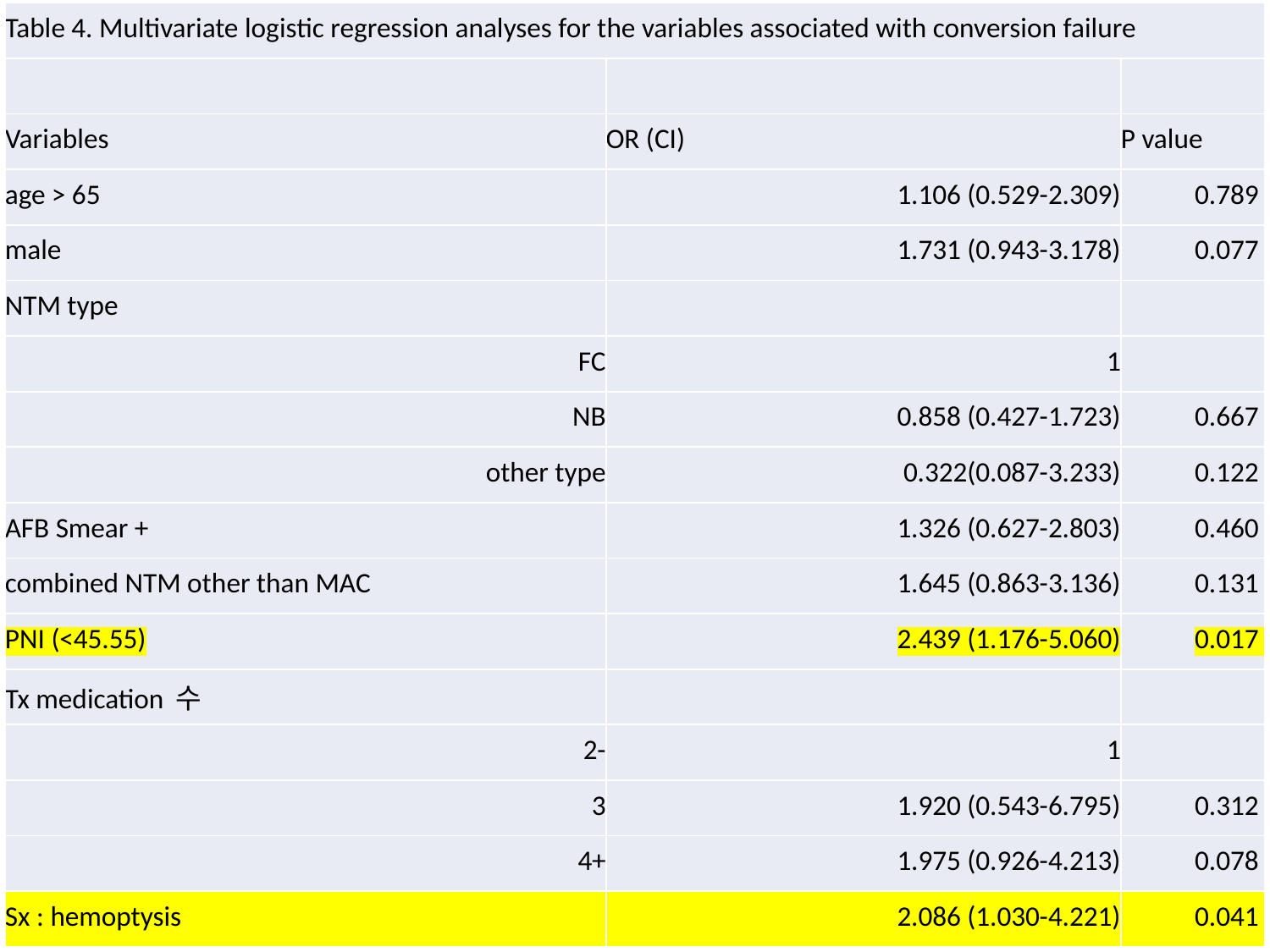

| Table 4. Multivariate logistic regression analyses for the variables associated with conversion failure |  |  |
| --- | --- | --- |
|  |  |  |
| Variables | OR (CI) | P value |
| age > 65 | 1.106 (0.529-2.309) | 0.789 |
| male | 1.731 (0.943-3.178) | 0.077 |
| NTM type |  |  |
| FC | 1 |  |
| NB | 0.858 (0.427-1.723) | 0.667 |
| other type | 0.322(0.087-3.233) | 0.122 |
| AFB Smear + | 1.326 (0.627-2.803) | 0.460 |
| combined NTM other than MAC | 1.645 (0.863-3.136) | 0.131 |
| PNI (<45.55) | 2.439 (1.176-5.060) | 0.017 |
| Tx medication 수 |  |  |
| 2- | 1 |  |
| 3 | 1.920 (0.543-6.795) | 0.312 |
| 4+ | 1.975 (0.926-4.213) | 0.078 |
| Sx : hemoptysis | 2.086 (1.030-4.221) | 0.041 |
#